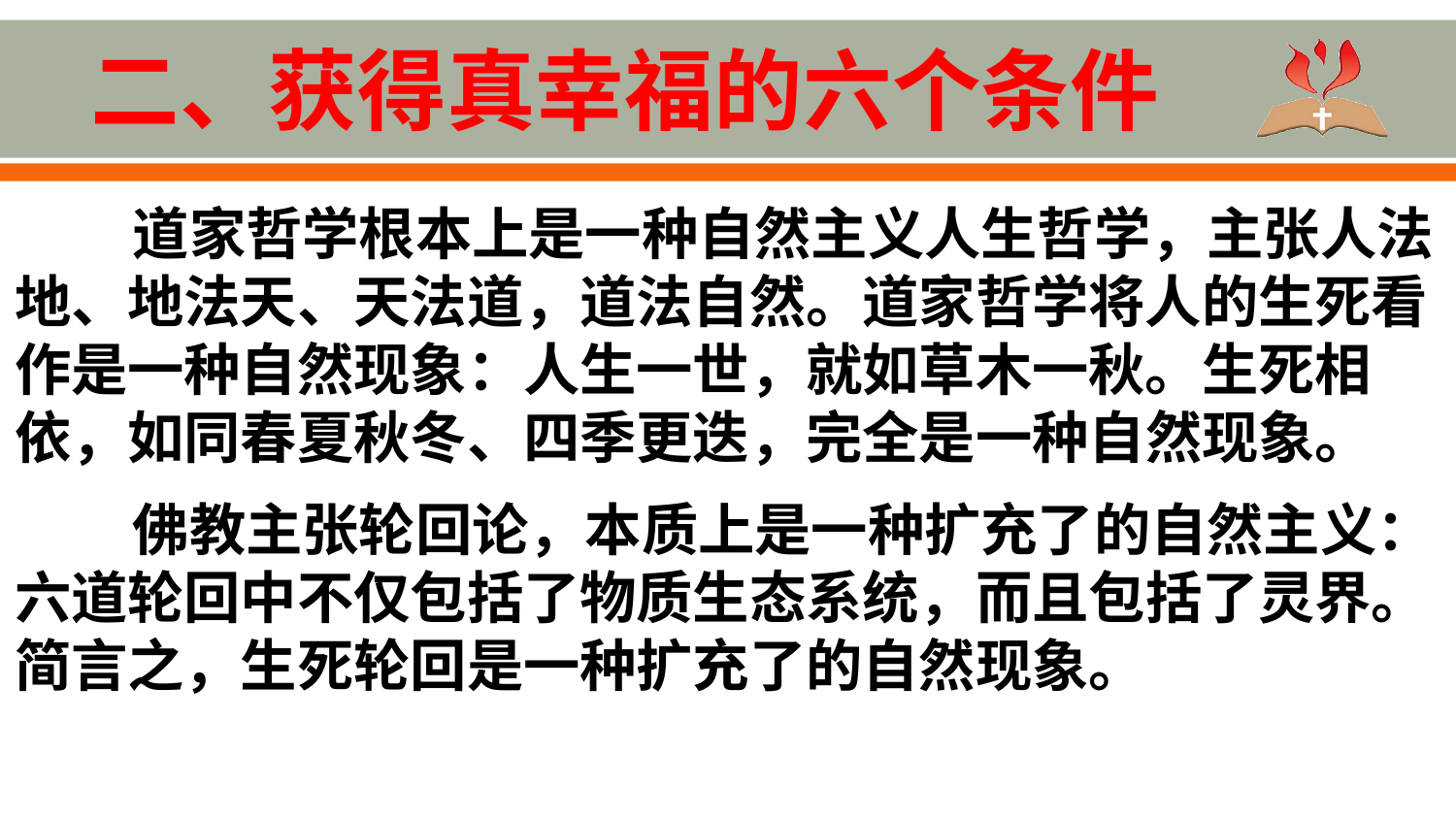

# 二、获得真幸福的六个条件
道家哲学根本上是一种自然主义人生哲学，主张人法地、地法天、天法道，道法自然。道家哲学将人的生死看作是一种自然现象：人生一世，就如草木一秋。生死相依，如同春夏秋冬、四季更迭，完全是一种自然现象。
佛教主张轮回论，本质上是一种扩充了的自然主义：六道轮回中不仅包括了物质生态系统，而且包括了灵界。简言之，生死轮回是一种扩充了的自然现象。